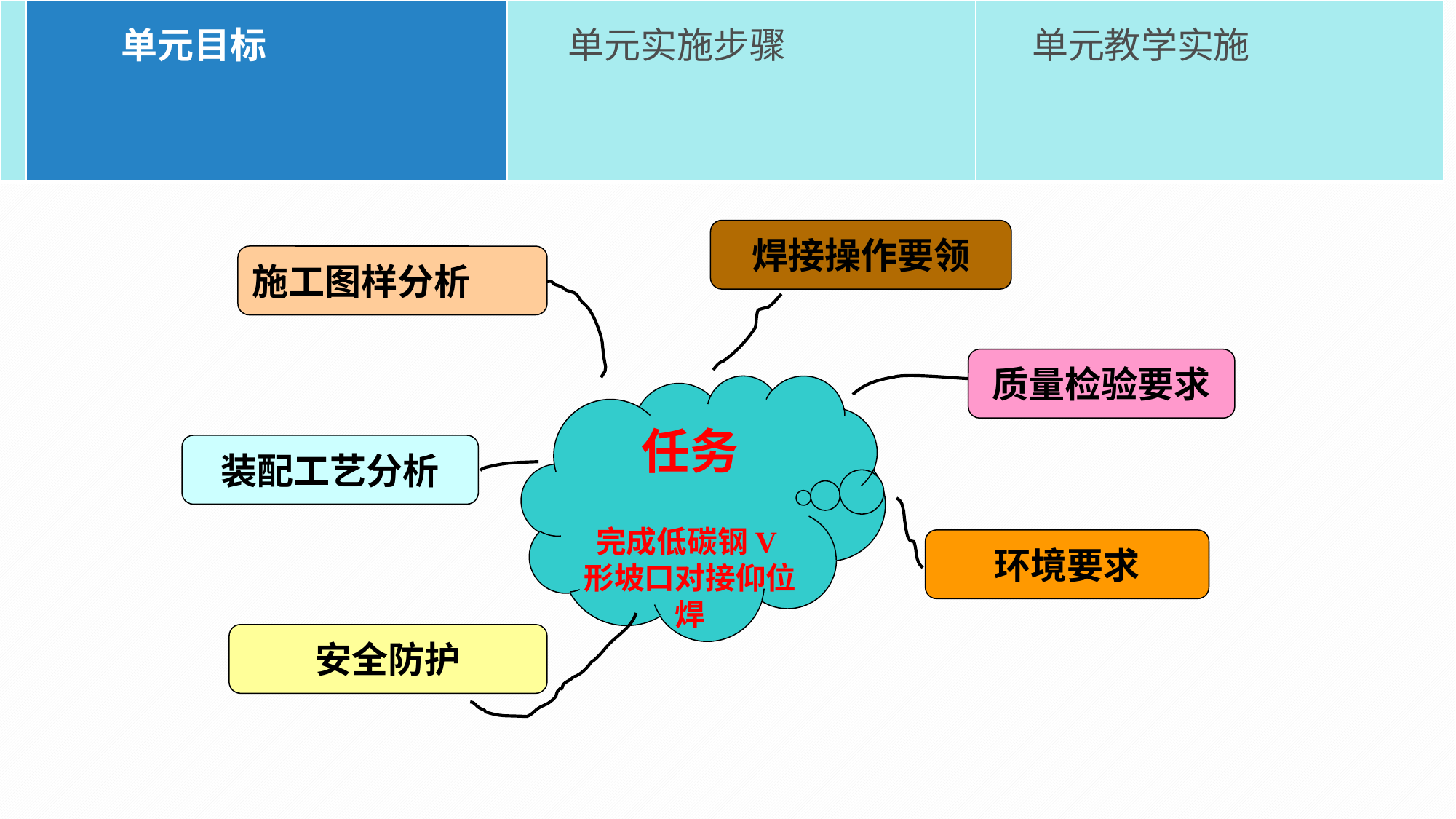

|  | 单元目标 | 单元实施步骤 | 单元教学实施 |
| --- | --- | --- | --- |
焊接操作要领
施工图样分析

质量检验要求

任务

完成低碳钢V形坡口对接仰位焊
装配工艺分析

环境要求

安全防护